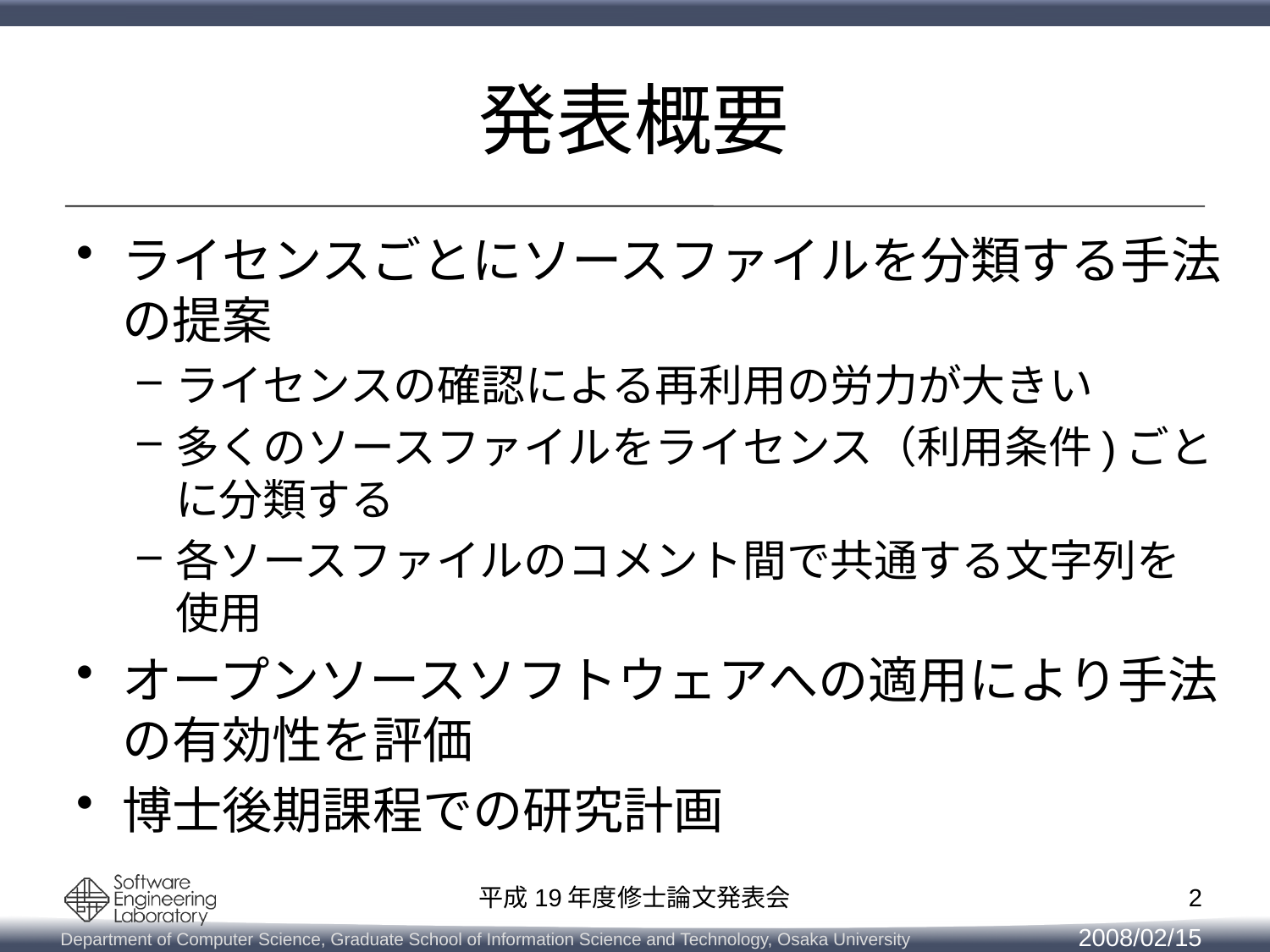

# 発表概要
ライセンスごとにソースファイルを分類する手法の提案
ライセンスの確認による再利用の労力が大きい
多くのソースファイルをライセンス（利用条件)ごとに分類する
各ソースファイルのコメント間で共通する文字列を使用
オープンソースソフトウェアへの適用により手法の有効性を評価
博士後期課程での研究計画

2
平成19年度修士論文発表会
2008/02/15